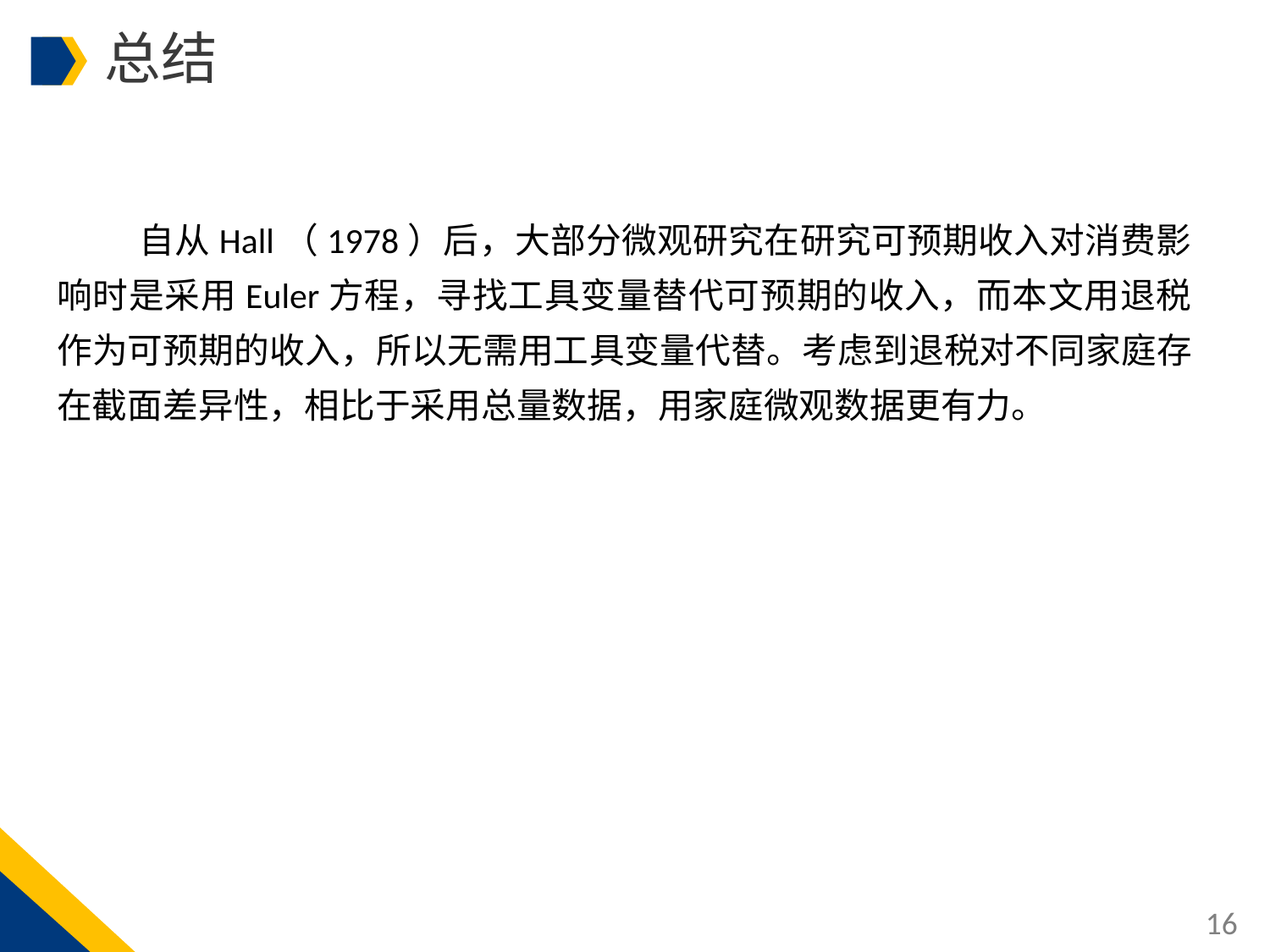

总结

         自从Hall（1978）后，大部分微观研究在研究可预期收入对消费影响时是采用Euler方程，寻找工具变量替代可预期的收入，而本文用退税作为可预期的收入，所以无需用工具变量代替。考虑到退税对不同家庭存在截面差异性，相比于采用总量数据，用家庭微观数据更有力。